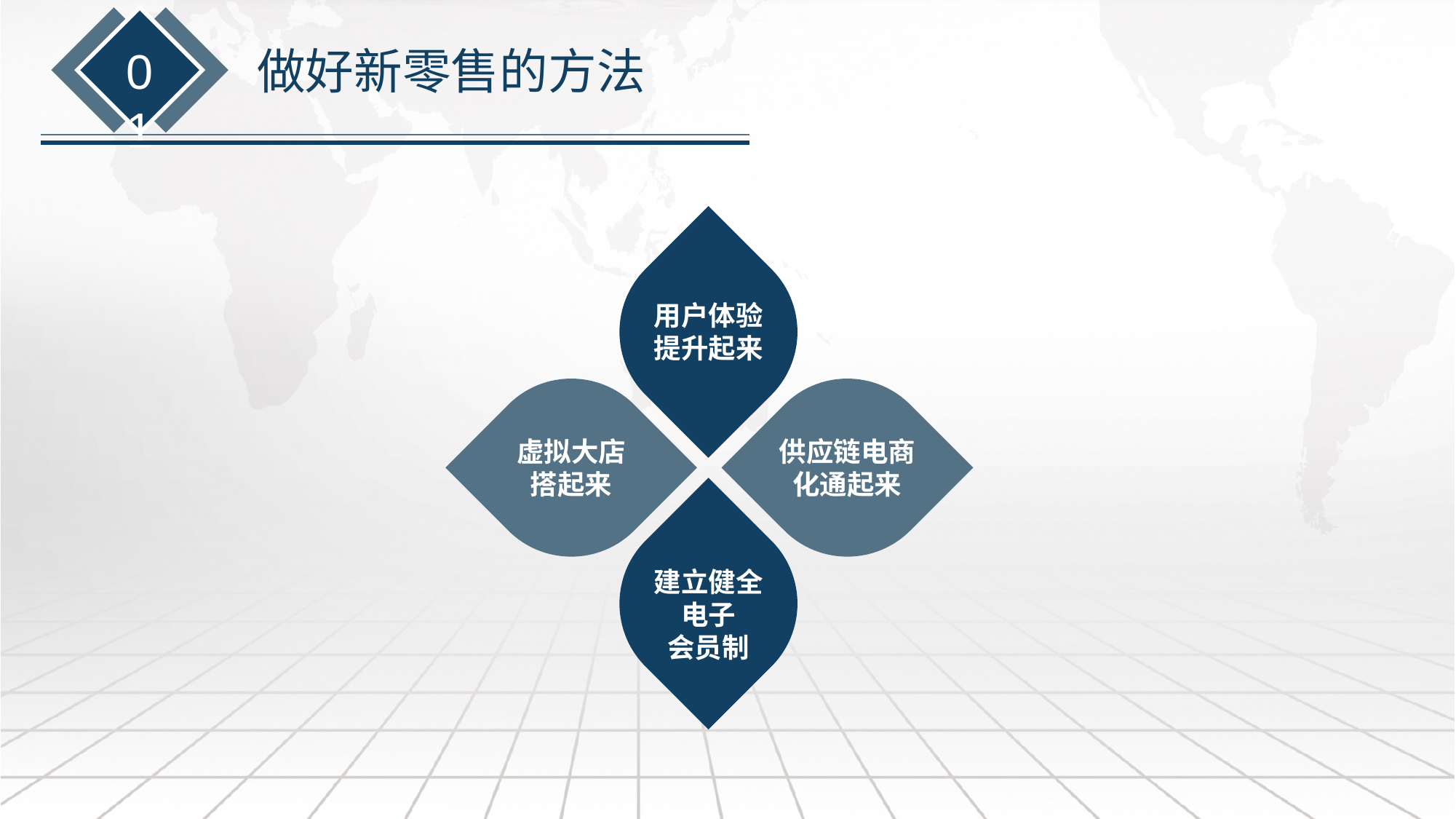

01
做好新零售的方法

用户体验提升起来

虚拟大店搭起来
供应链电商化通起来

建立健全电子
会员制